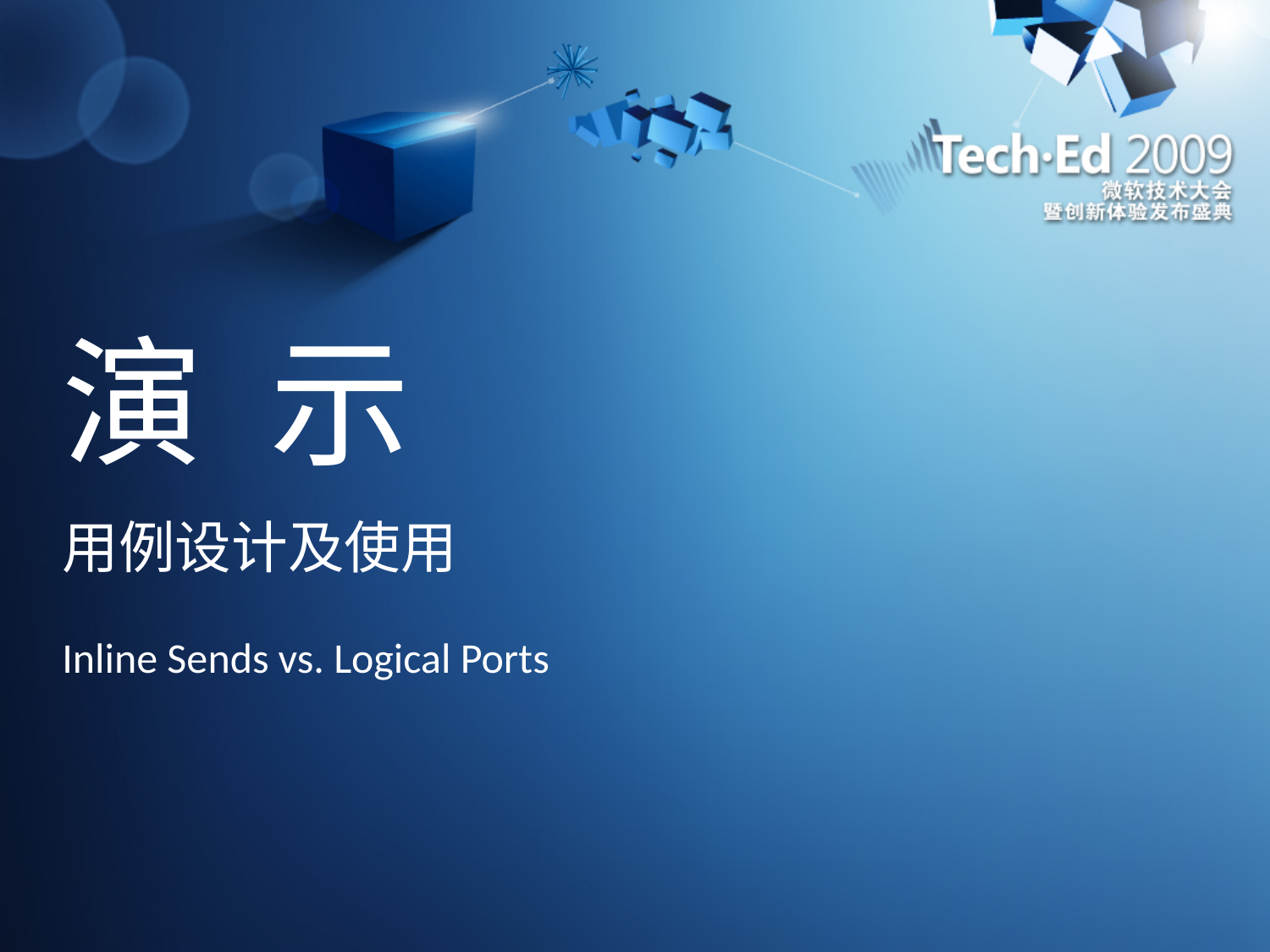

# 演 示
用例设计及使用
Inline Sends vs. Logical Ports